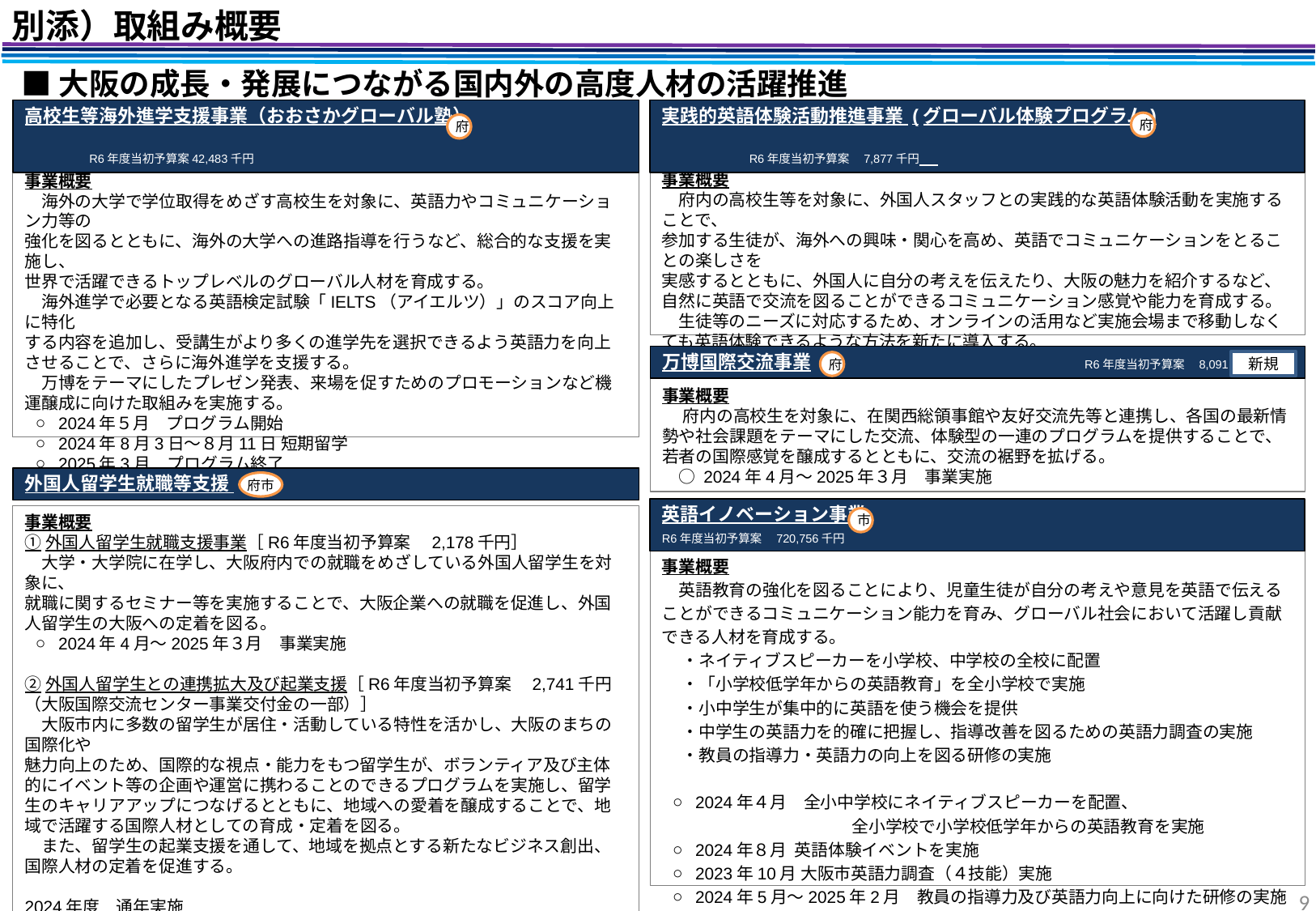

別添）取組み概要
■大阪の成長・発展につながる国内外の高度人材の活躍推進
高校生等海外進学支援事業（おおさかグローバル塾）
　　　　　　　　　　　　　　　　　　　　　　　　　　　　　　　　　　　 R6年度当初予算案42,483千円
実践的英語体験活動推進事業 (グローバル体験プログラム)
　　　　　　　　　　　　　　　　　　　　　　　　　　　　　　　　　　　　　  R6年度当初予算案　7,877千円
府
府
事業概要
　府内の高校生等を対象に、外国人スタッフとの実践的な英語体験活動を実施することで、
参加する生徒が、海外への興味・関心を高め、英語でコミュニケーションをとることの楽しさを
実感するとともに、外国人に自分の考えを伝えたり、大阪の魅力を紹介するなど、自然に英語で交流を図ることができるコミュニケーション感覚や能力を育成する。
　生徒等のニーズに対応するため、オンラインの活用など実施会場まで移動しなくても英語体験できるような方法を新たに導入する。
2024年4月～2025年３月　事業実施
事業概要
　海外の大学で学位取得をめざす高校生を対象に、英語力やコミュニケーション力等の
強化を図るとともに、海外の大学への進路指導を行うなど、総合的な支援を実施し、
世界で活躍できるトップレベルのグローバル人材を育成する。
　海外進学で必要となる英語検定試験「IELTS（アイエルツ）」のスコア向上に特化
する内容を追加し、受講生がより多くの進学先を選択できるよう英語力を向上させることで、さらに海外進学を支援する。
　万博をテーマにしたプレゼン発表、来場を促すためのプロモーションなど機運醸成に向けた取組みを実施する。
2024年５月　プログラム開始
2024年8月3日～８月11日 短期留学
2025年3月　プログラム終了
万博国際交流事業　　　　　　　　　　　　　　  R6年度当初予算案　8,091千円
新規
府
事業概要
　 府内の高校生を対象に、在関西総領事館や友好交流先等と連携し、各国の最新情勢や社会課題をテーマにした交流、体験型の一連のプログラムを提供することで、若者の国際感覚を醸成するとともに、交流の裾野を拡げる。
　○ 2024年4月～2025年３月　事業実施
外国人留学生就職等支援
府市

英語イノベーション事業　　　　　　　　　　　　　　　　　　　　　　 R6年度当初予算案　720,756千円
事業概要
①外国人留学生就職支援事業［R6年度当初予算案　2,178千円］
　大学・大学院に在学し、大阪府内での就職をめざしている外国人留学生を対象に、
就職に関するセミナー等を実施することで、大阪企業への就職を促進し、外国人留学生の大阪への定着を図る。
2024年4月～2025年３月　事業実施

②外国人留学生との連携拡大及び起業支援［R6年度当初予算案　2,741千円
（大阪国際交流センター事業交付金の一部）］
　大阪市内に多数の留学生が居住・活動している特性を活かし、大阪のまちの国際化や
魅力向上のため、国際的な視点・能力をもつ留学生が、ボランティア及び主体的にイベント等の企画や運営に携わることのできるプログラムを実施し、留学生のキャリアアップにつなげるとともに、地域への愛着を醸成することで、地域で活躍する国際人材としての育成・定着を図る。
　また、留学生の起業支援を通して、地域を拠点とする新たなビジネス創出、国際人材の定着を促進する。

2024年度　通年実施
市
事業概要
　英語教育の強化を図ることにより、児童生徒が自分の考えや意見を英語で伝えることができるコミュニケーション能力を育み、グローバル社会において活躍し貢献できる人材を育成する。
・ネイティブスピーカーを小学校、中学校の全校に配置
・「小学校低学年からの英語教育」を全小学校で実施
・小中学生が集中的に英語を使う機会を提供
・中学生の英語力を的確に把握し、指導改善を図るための英語力調査の実施
・教員の指導力・英語力の向上を図る研修の実施

2024年４月　全小中学校にネイティブスピーカーを配置、
　　　　　　　　　　   全小学校で小学校低学年からの英語教育を実施
2024年８月  英語体験イベントを実施
2023年10月 大阪市英語力調査（４技能）実施
2024年5月～2025年2月　教員の指導力及び英語力向上に向けた研修の実施
9